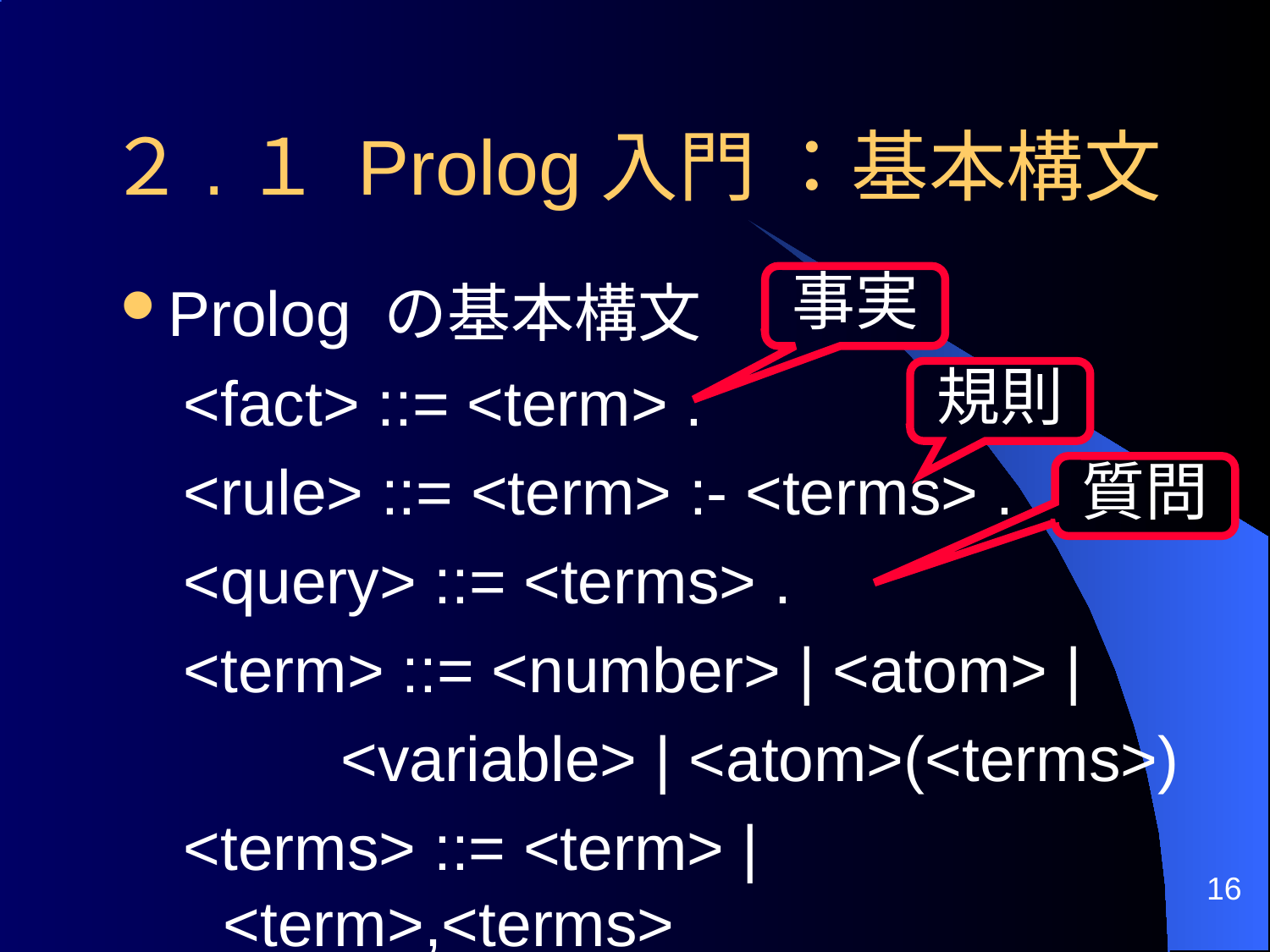

２.１ Prolog入門 ：基本構文
事実
Prolog の基本構文
<fact> ::= <term> .
<rule> ::= <term> :- <terms> .
<query> ::= <terms> .
<term> ::= <number> | <atom> |
<variable> | <atom>(<terms>)
<terms> ::= <term> | <term>,<terms>
規則
質問
16